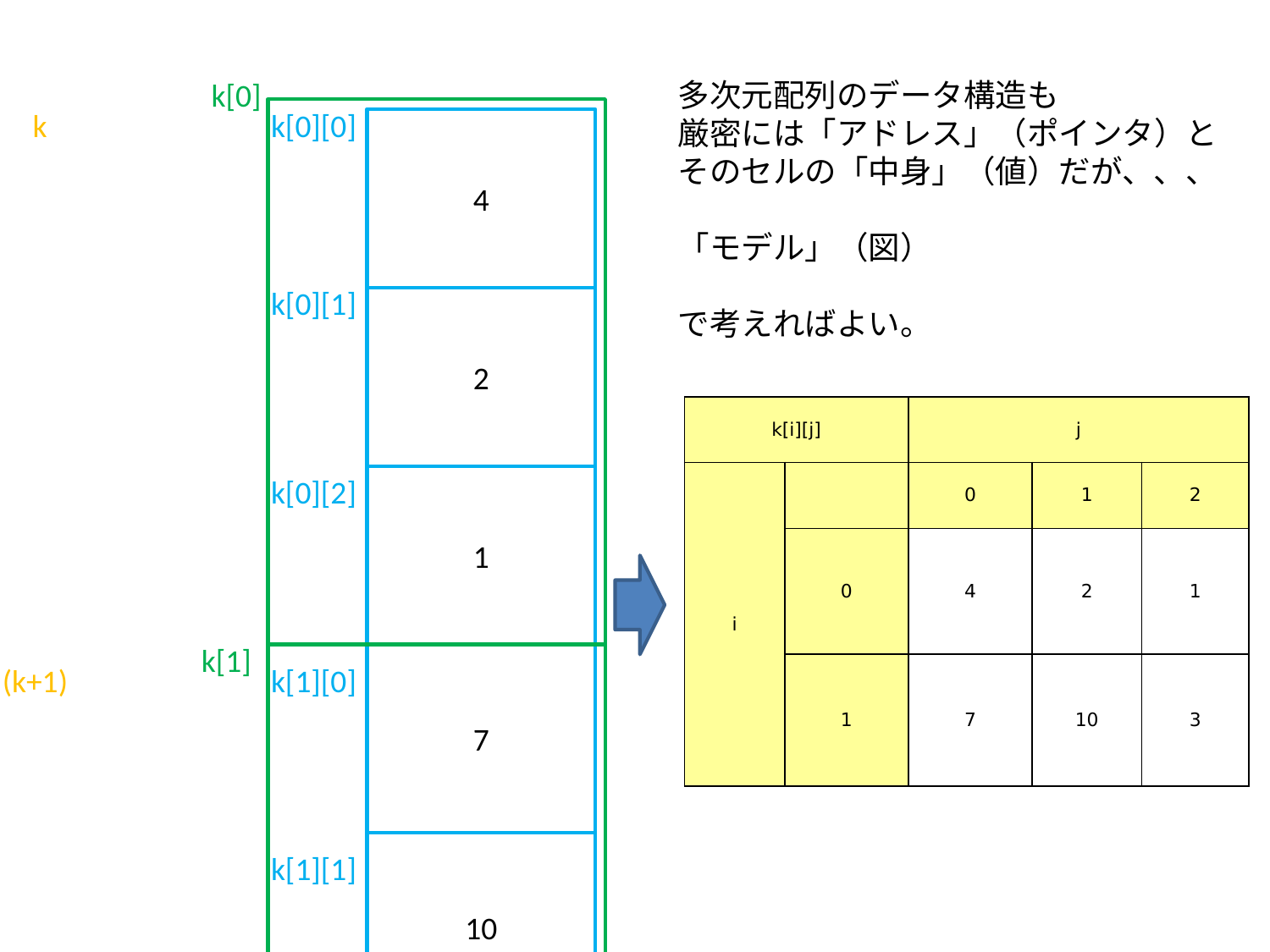

k[0]
多次元配列のデータ構造も
厳密には「アドレス」（ポインタ）と
そのセルの「中身」（値）だが、、、

「モデル」（図）

で考えればよい。
k
k[0][0]

4
k[0][1]
2
| k[i][j] |  | j |  |  |
| --- | --- | --- | --- | --- |
| i |  | 0 | 1 | 2 |
|  | 0 | 4 | 2 | 1 |
|  | 1 | 7 | 10 | 3 |
k[0][2]
1

k[1]

7
(k+1)
k[1][0]
10
k[1][1]